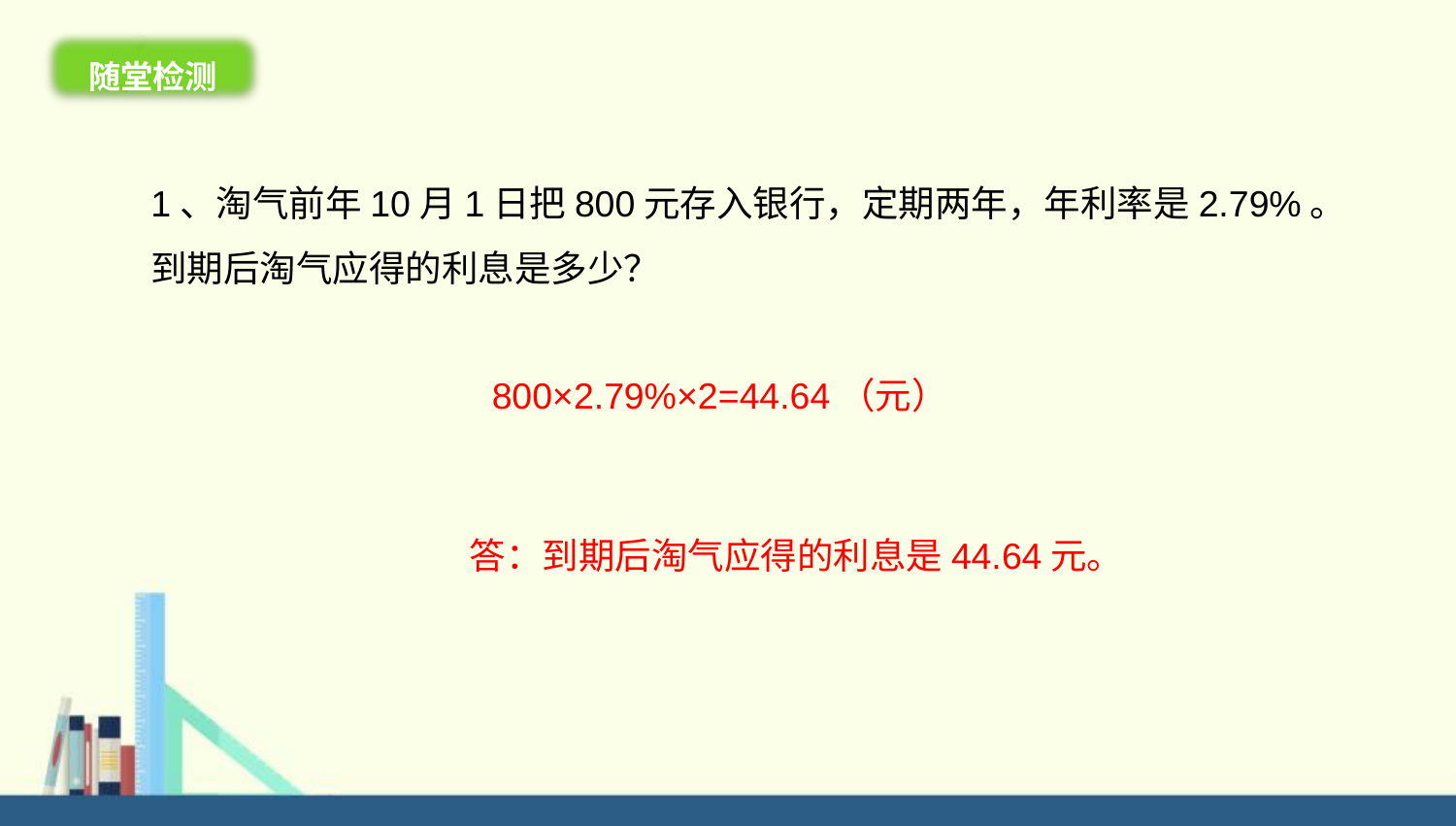

随堂检测
1、淘气前年10月1日把800元存入银行，定期两年，年利率是2.79%。到期后淘气应得的利息是多少？
800×2.79%×2=44.64（元）
答：到期后淘气应得的利息是44.64元。